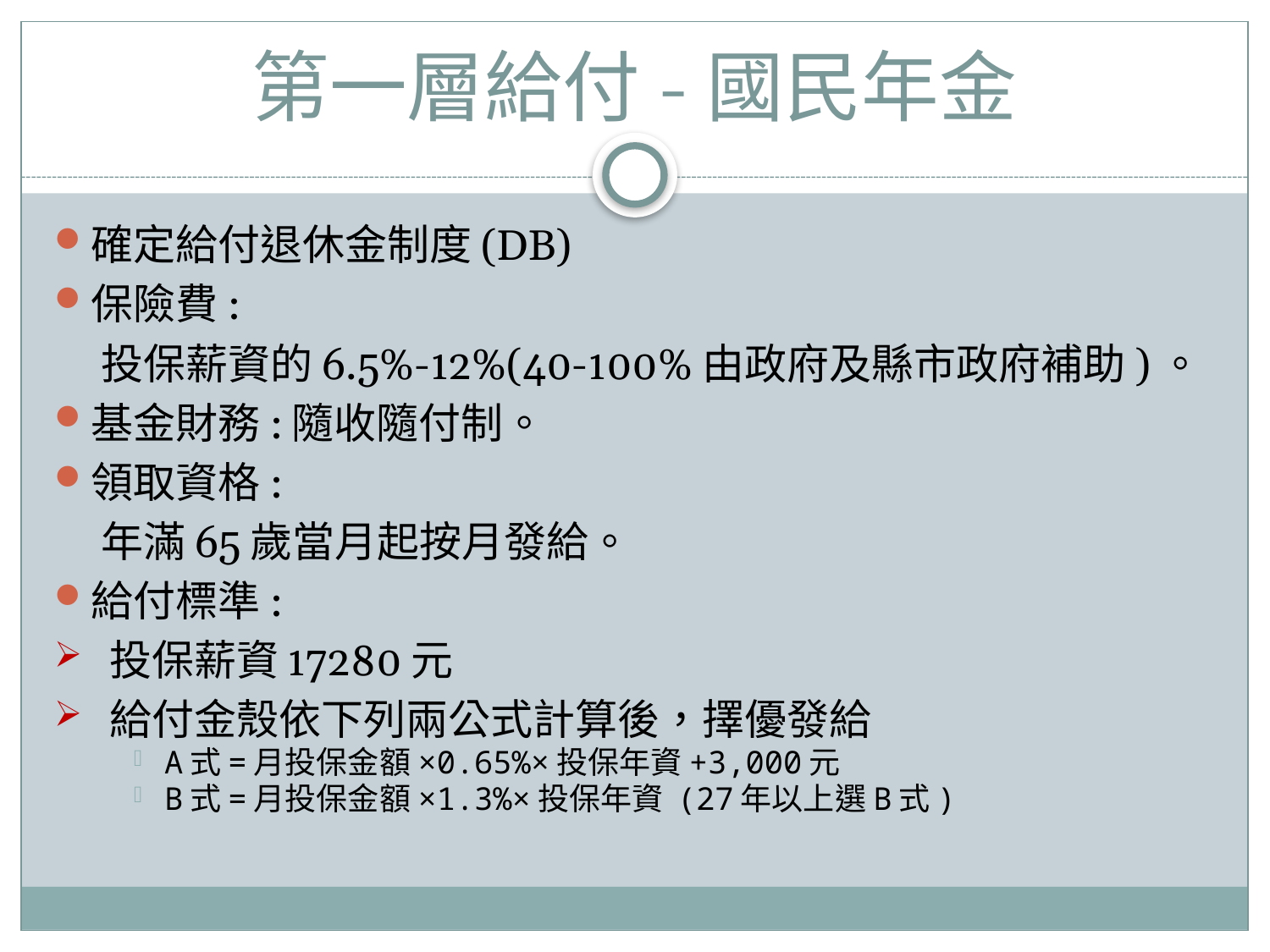

# 第一層給付-國民年金
確定給付退休金制度(DB)
保險費:
    投保薪資的6.5%-12%(40-100%由政府及縣市政府補助)。
基金財務:隨收隨付制。
領取資格:
    年滿65歲當月起按月發給。
給付標準:
 投保薪資17280元
 給付金殼依下列兩公式計算後，擇優發給
A式=月投保金額×0.65%×投保年資+3,000元
B式=月投保金額×1.3%×投保年資 (27年以上選B式)